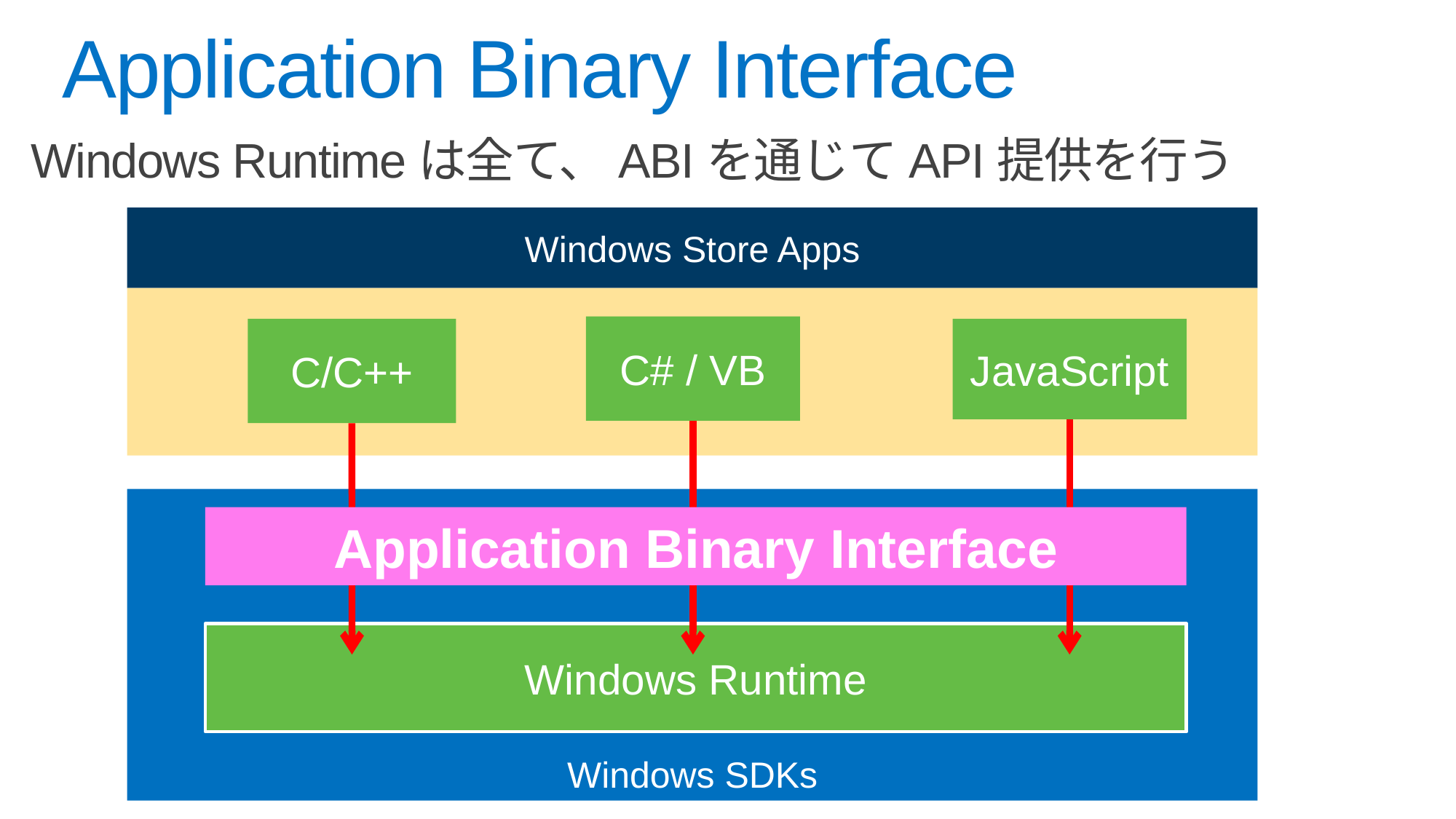

# Application Binary Interface
Windows Runtimeは全て、ABIを通じてAPI提供を行う
Windows Store Apps

C# / VB
C/C++
JavaScript
Windows SDKs
Application Binary Interface
Windows Runtime